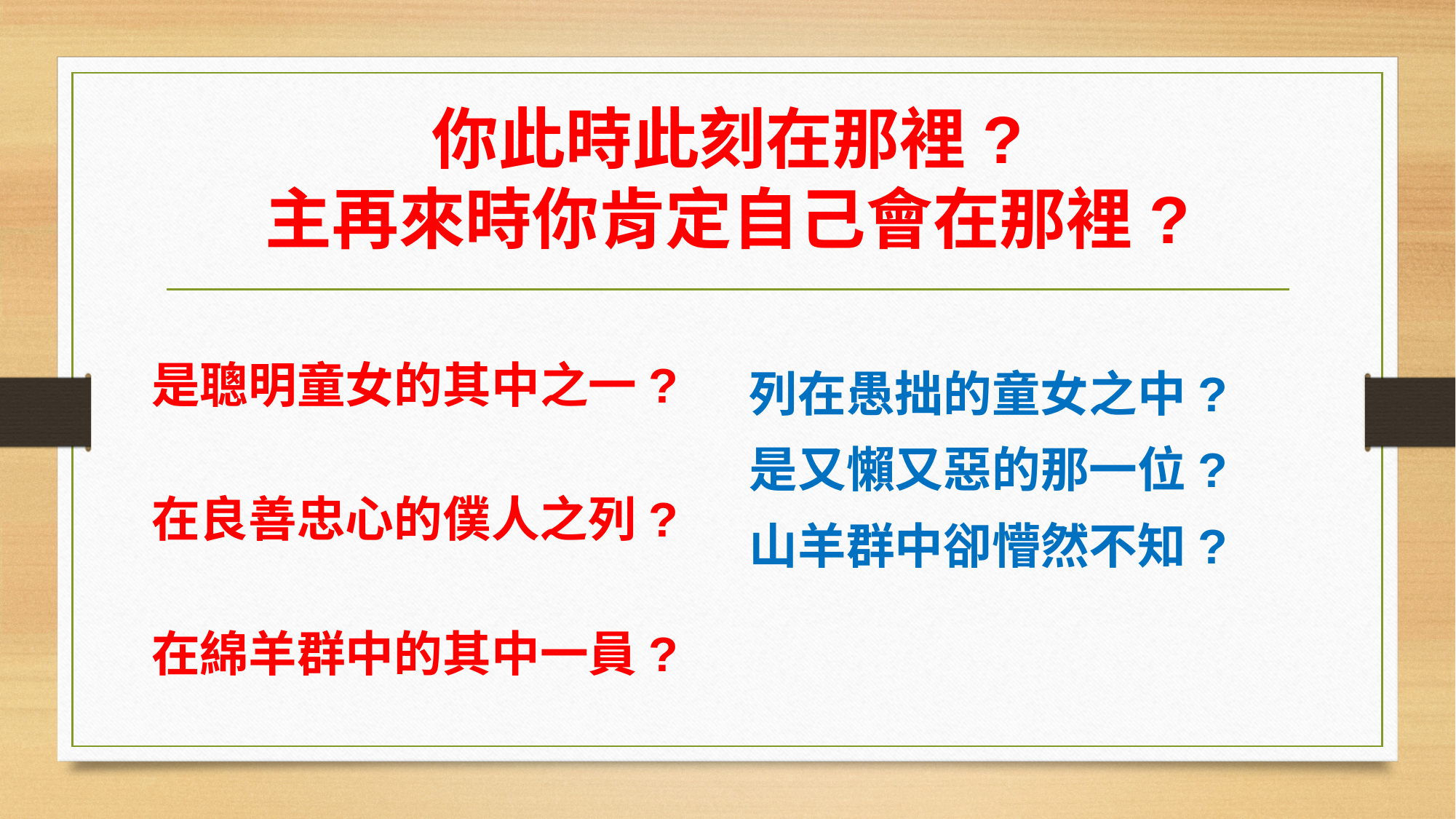

# 你此時此刻在那裡? 主再來時你肯定自己會在那裡?
列在愚拙的童女之中?
是又懶又惡的那一位?
山羊群中卻懵然不知?
是聰明童女的其中之一?
在良善忠心的僕人之列?
在綿羊群中的其中一員?